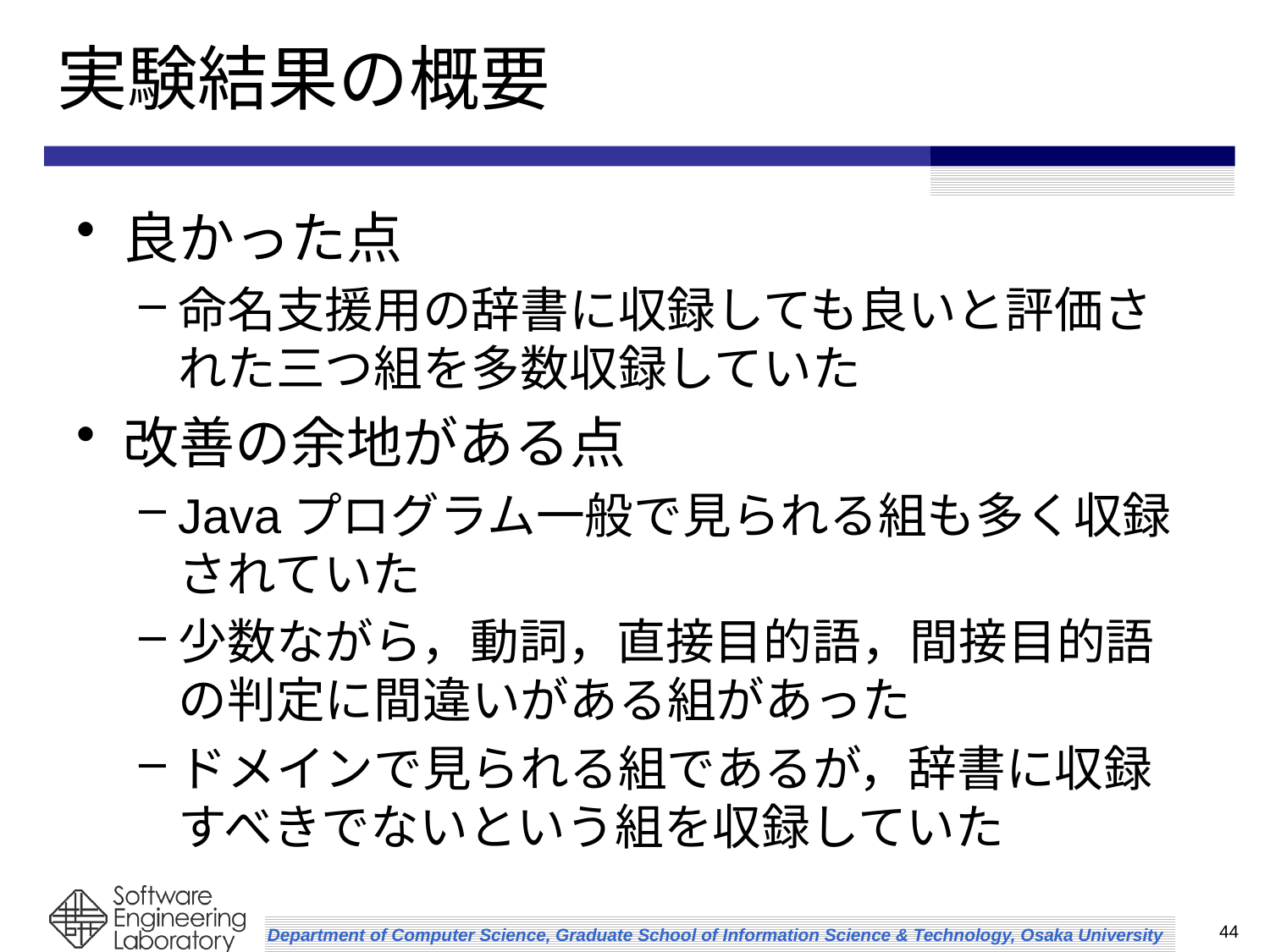

# 実験結果の概要
良かった点
命名支援用の辞書に収録しても良いと評価された三つ組を多数収録していた
改善の余地がある点
Javaプログラム一般で見られる組も多く収録されていた
少数ながら，動詞，直接目的語，間接目的語の判定に間違いがある組があった
ドメインで見られる組であるが，辞書に収録すべきでないという組を収録していた
44